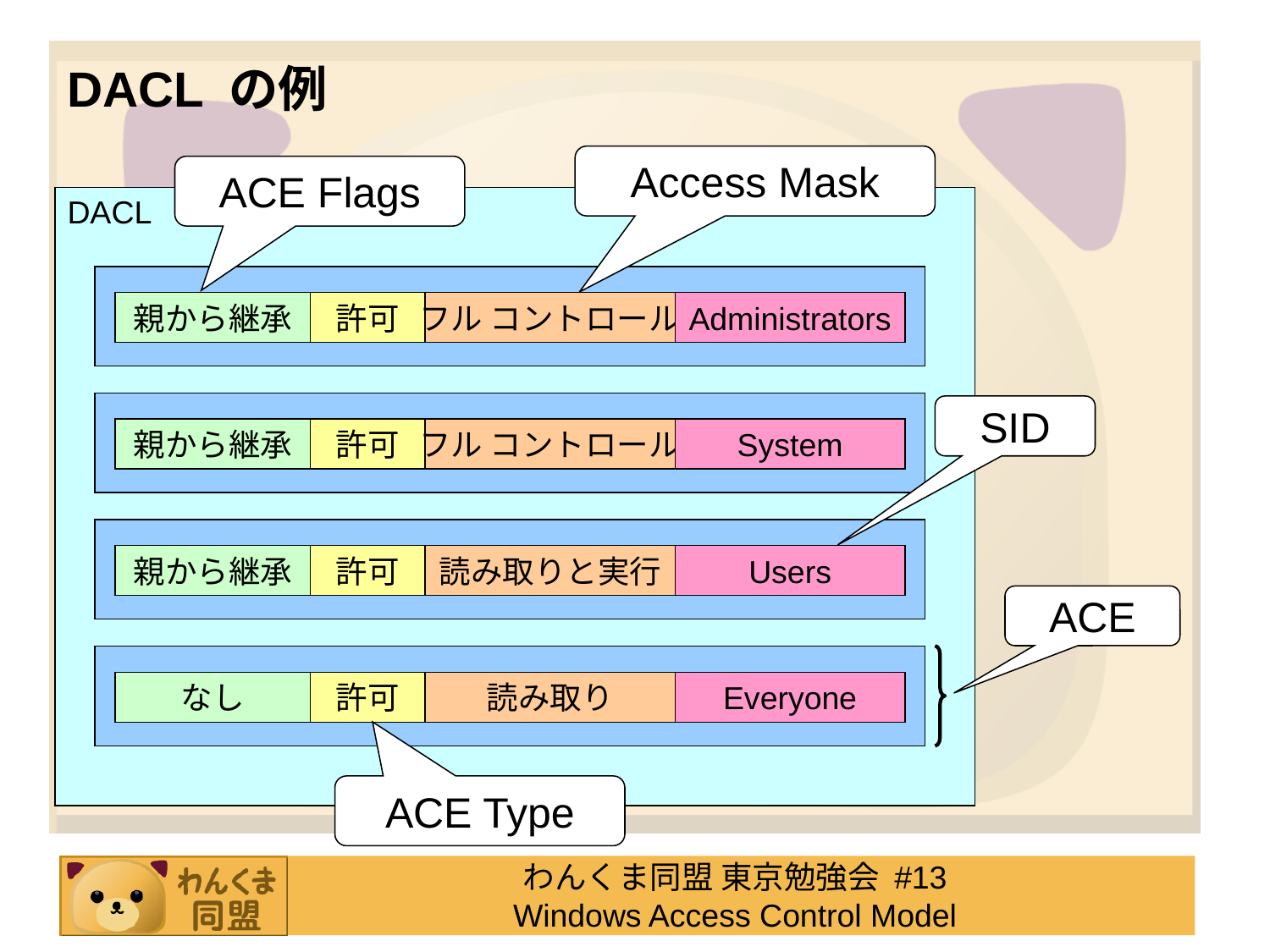

# DACL の例
Access Mask
ACE Flags
DACL

親から継承
許可
フル コントロール
Administrators

親から継承
許可
フル コントロール
System

親から継承
許可
読み取りと実行
Users

なし
許可
読み取り
Everyone
SID
ACE

ACE Type